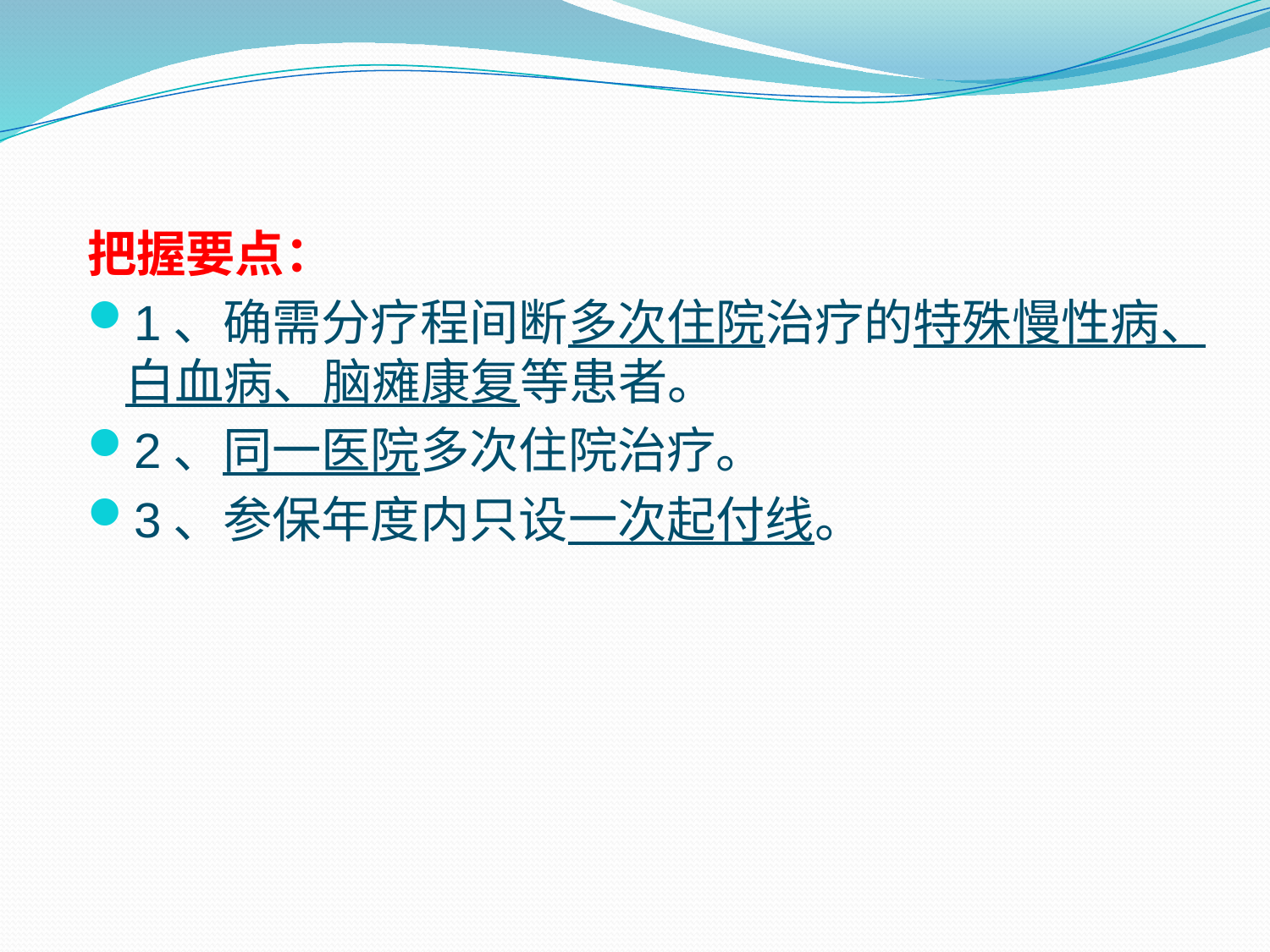

#
把握要点：
1、确需分疗程间断多次住院治疗的特殊慢性病、白血病、脑瘫康复等患者。
2、同一医院多次住院治疗。
3、参保年度内只设一次起付线。